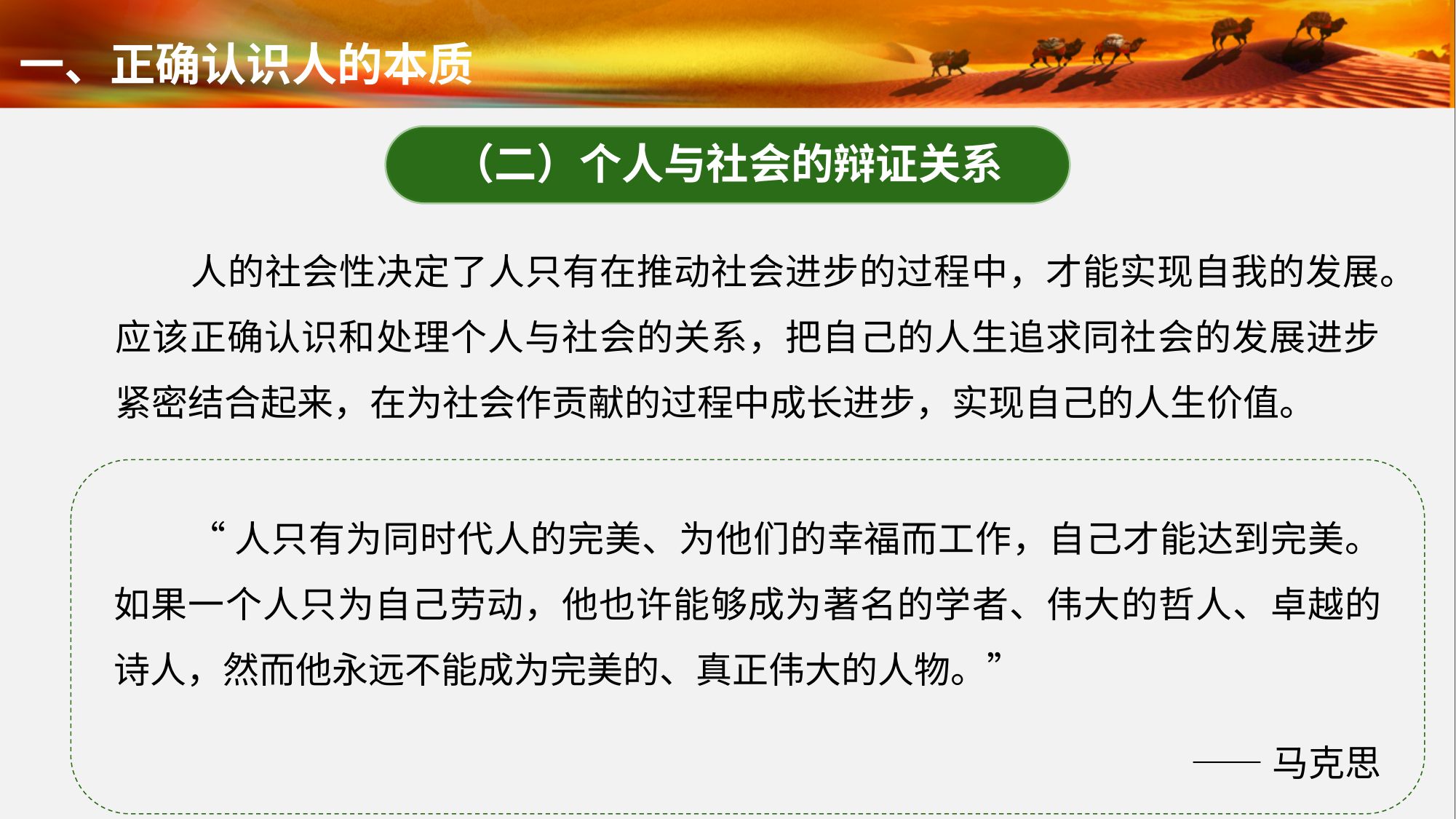

一、正确认识人的本质
（二）个人与社会的辩证关系
人的社会性决定了人只有在推动社会进步的过程中，才能实现自我的发展。应该正确认识和处理个人与社会的关系，把自己的人生追求同社会的发展进步紧密结合起来，在为社会作贡献的过程中成长进步，实现自己的人生价值。

“人只有为同时代人的完美、为他们的幸福而工作，自己才能达到完美。如果一个人只为自己劳动，他也许能够成为著名的学者、伟大的哲人、卓越的诗人，然而他永远不能成为完美的、真正伟大的人物。”
——马克思